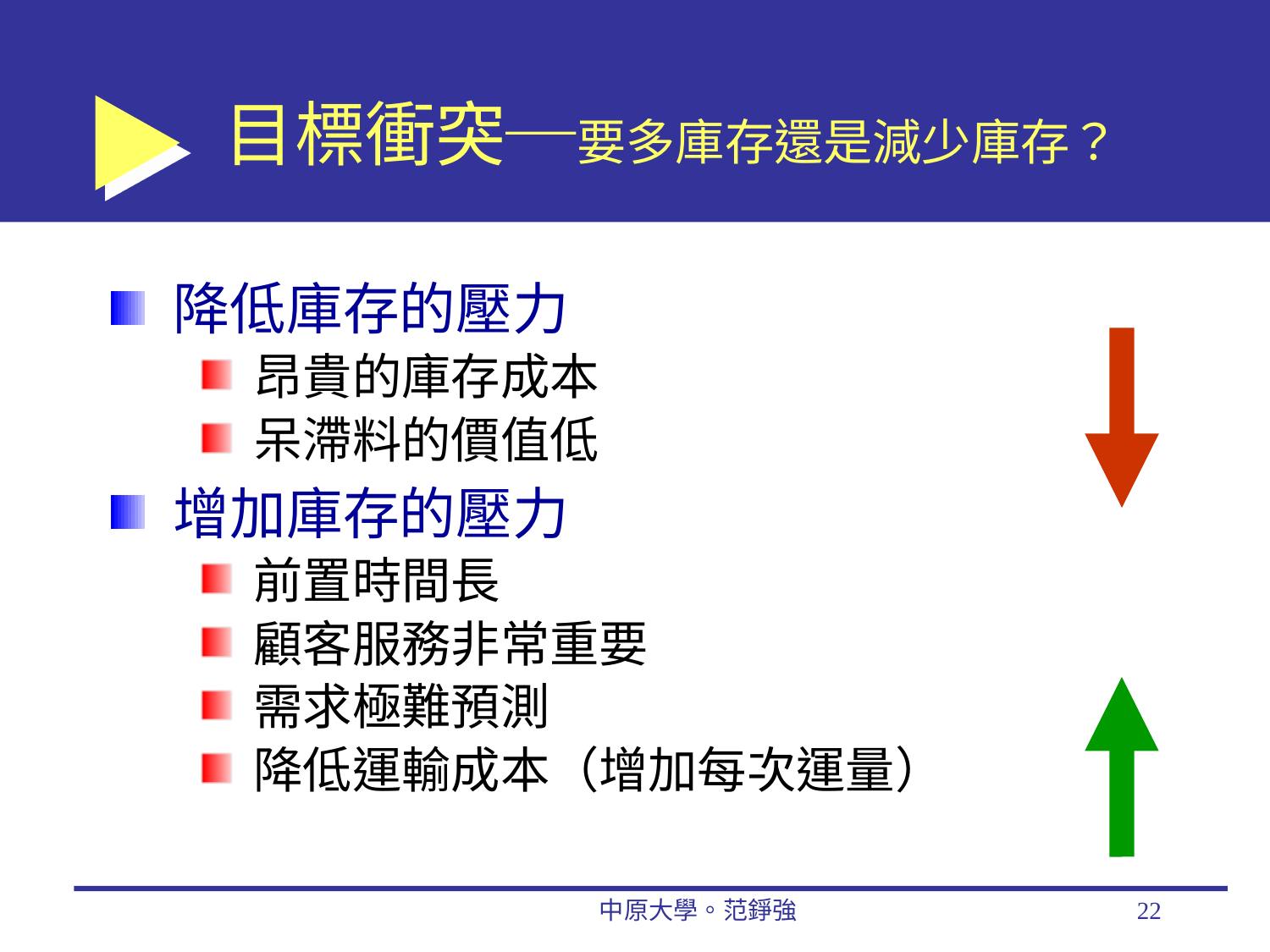

# 目標衝突─要多庫存還是減少庫存？
降低庫存的壓力
昂貴的庫存成本
呆滯料的價值低
增加庫存的壓力
前置時間長
顧客服務非常重要
需求極難預測
降低運輸成本（增加每次運量）

中原大學。范錚強
22